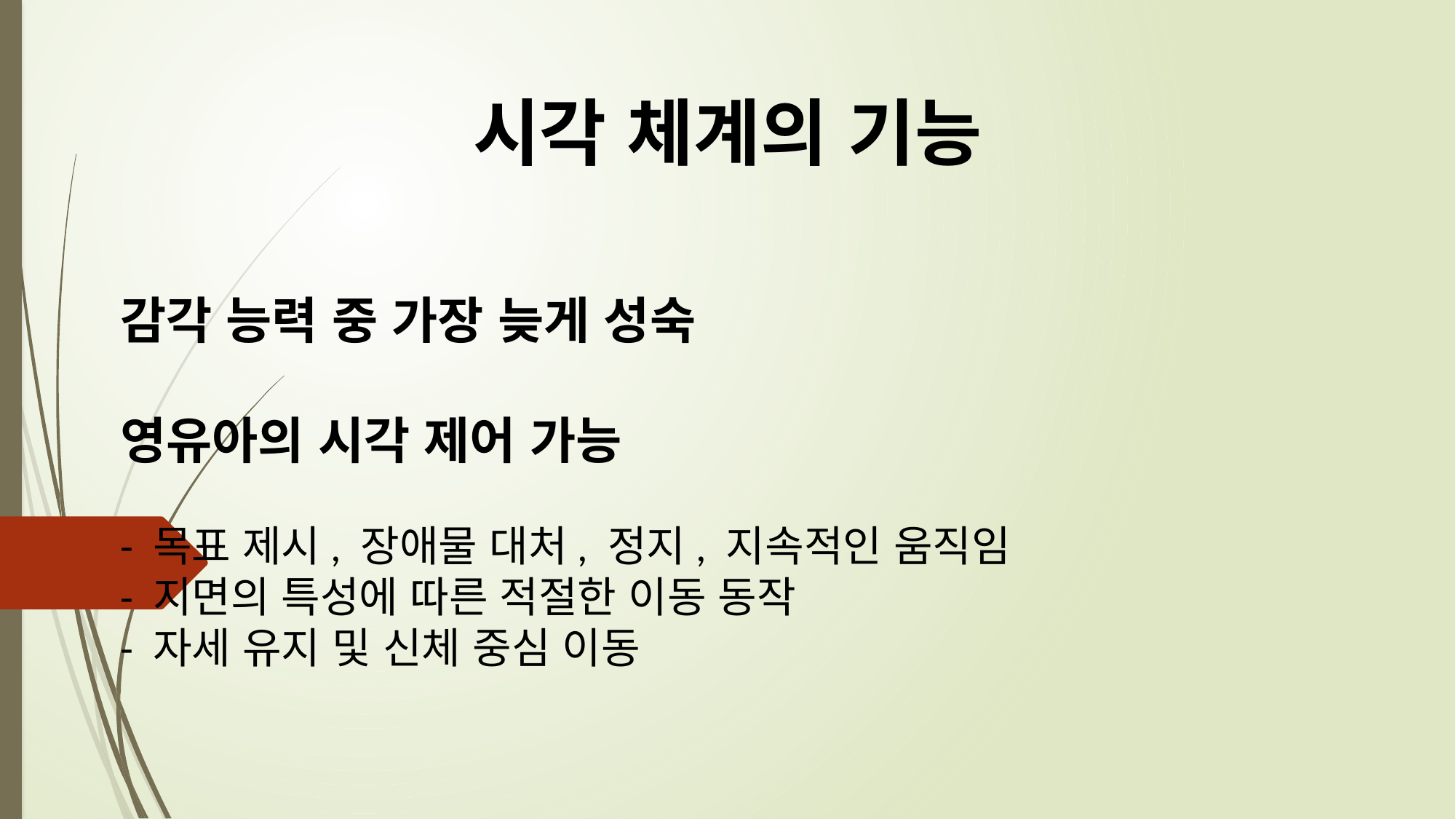

시각 체계의 기능
# 감각 능력 중 가장 늦게 성숙 영유아의 시각 제어 가능 - 목표 제시, 장애물 대처, 정지, 지속적인 움직임 - 지면의 특성에 따른 적절한 이동 동작 - 자세 유지 및 신체 중심 이동